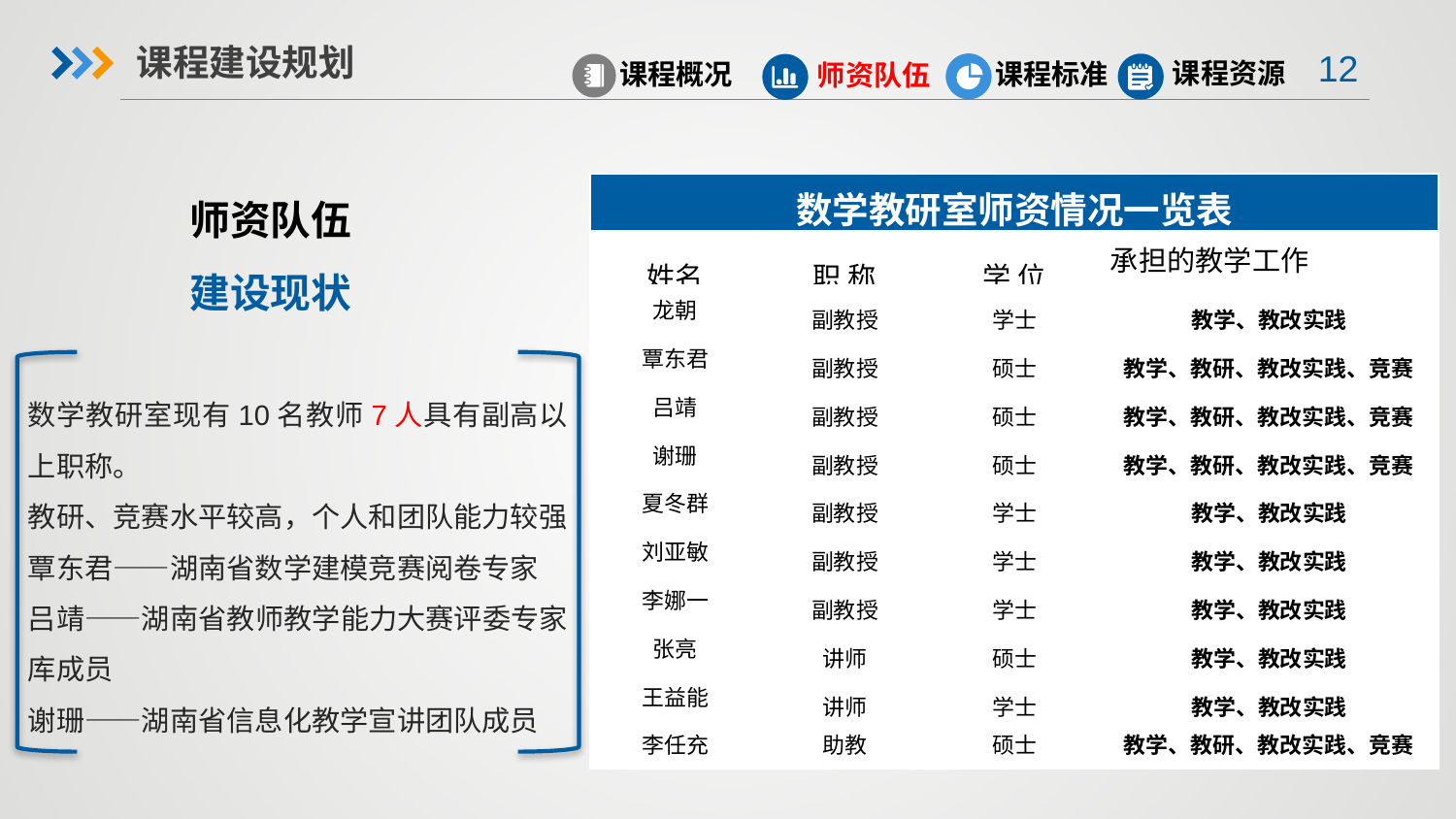

课程建设规划
课程资源
课程概况
课程标准
师资队伍

师资队伍
建设现状
| 数学教研室师资情况一览表 |  |  |  |
| --- | --- | --- | --- |
| 姓名 | 职 称 | 学 位 | 承担的教学工作 |
| 龙朝 | 副教授 | 学士 | 教学、教改实践 |
| 覃东君 | 副教授 | 硕士 | 教学、教研、教改实践、竞赛 |
| 吕靖 | 副教授 | 硕士 | 教学、教研、教改实践、竞赛 |
| 谢珊 | 副教授 | 硕士 | 教学、教研、教改实践、竞赛 |
| 夏冬群 | 副教授 | 学士 | 教学、教改实践 |
| 刘亚敏 | 副教授 | 学士 | 教学、教改实践 |
| 李娜一 | 副教授 | 学士 | 教学、教改实践 |
| 张亮 | 讲师 | 硕士 | 教学、教改实践 |
| 王益能 | 讲师 | 学士 | 教学、教改实践 |
| 李任充 | 助教 | 硕士 | 教学、教研、教改实践、竞赛 |

数学教研室现有10名教师7人具有副高以上职称。
教研、竞赛水平较高，个人和团队能力较强
覃东君——湖南省数学建模竞赛阅卷专家
吕靖——湖南省教师教学能力大赛评委专家库成员
谢珊——湖南省信息化教学宣讲团队成员